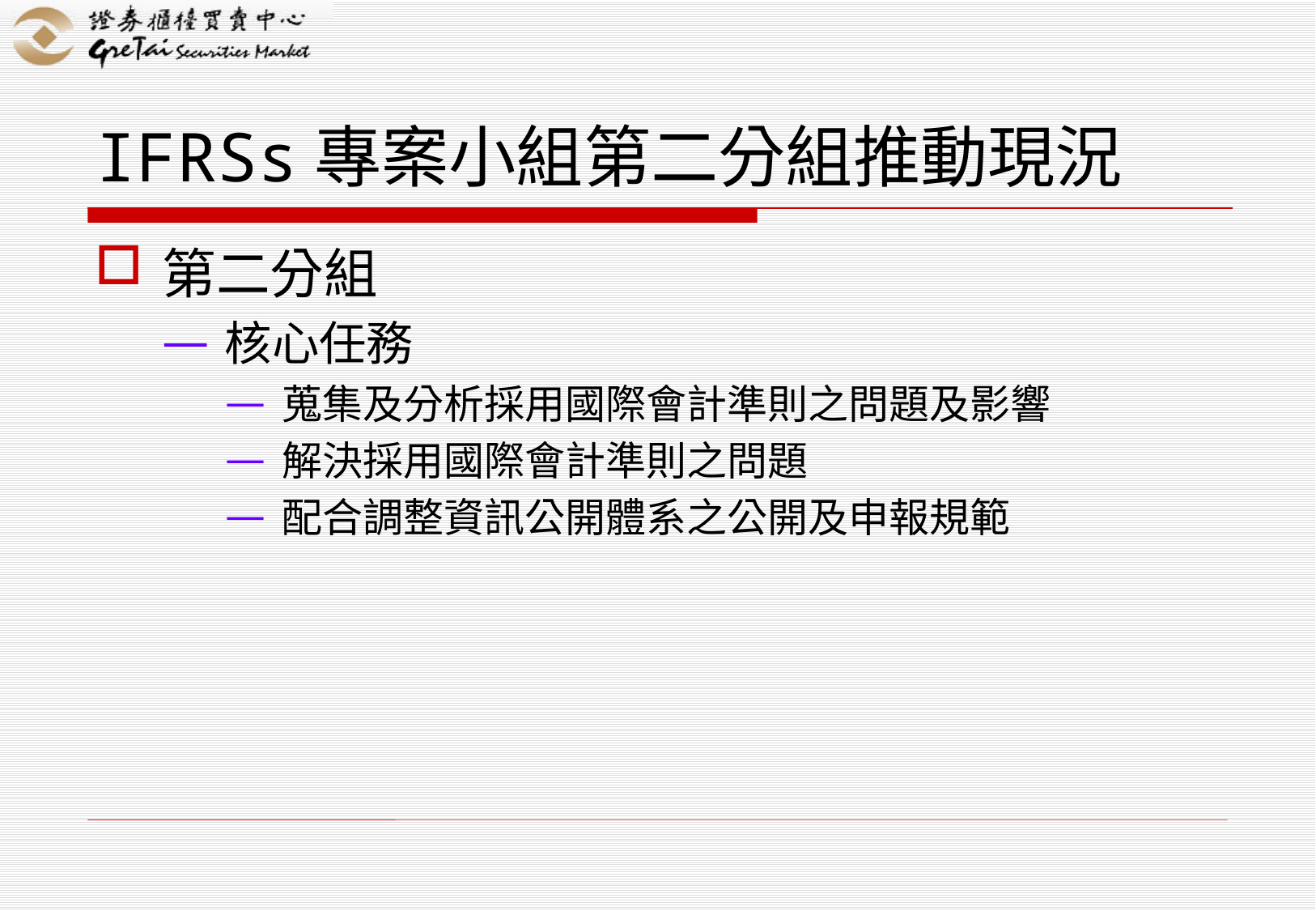

# IFRSs專案小組第二分組推動現況
第二分組
核心任務
蒐集及分析採用國際會計準則之問題及影響
解決採用國際會計準則之問題
配合調整資訊公開體系之公開及申報規範